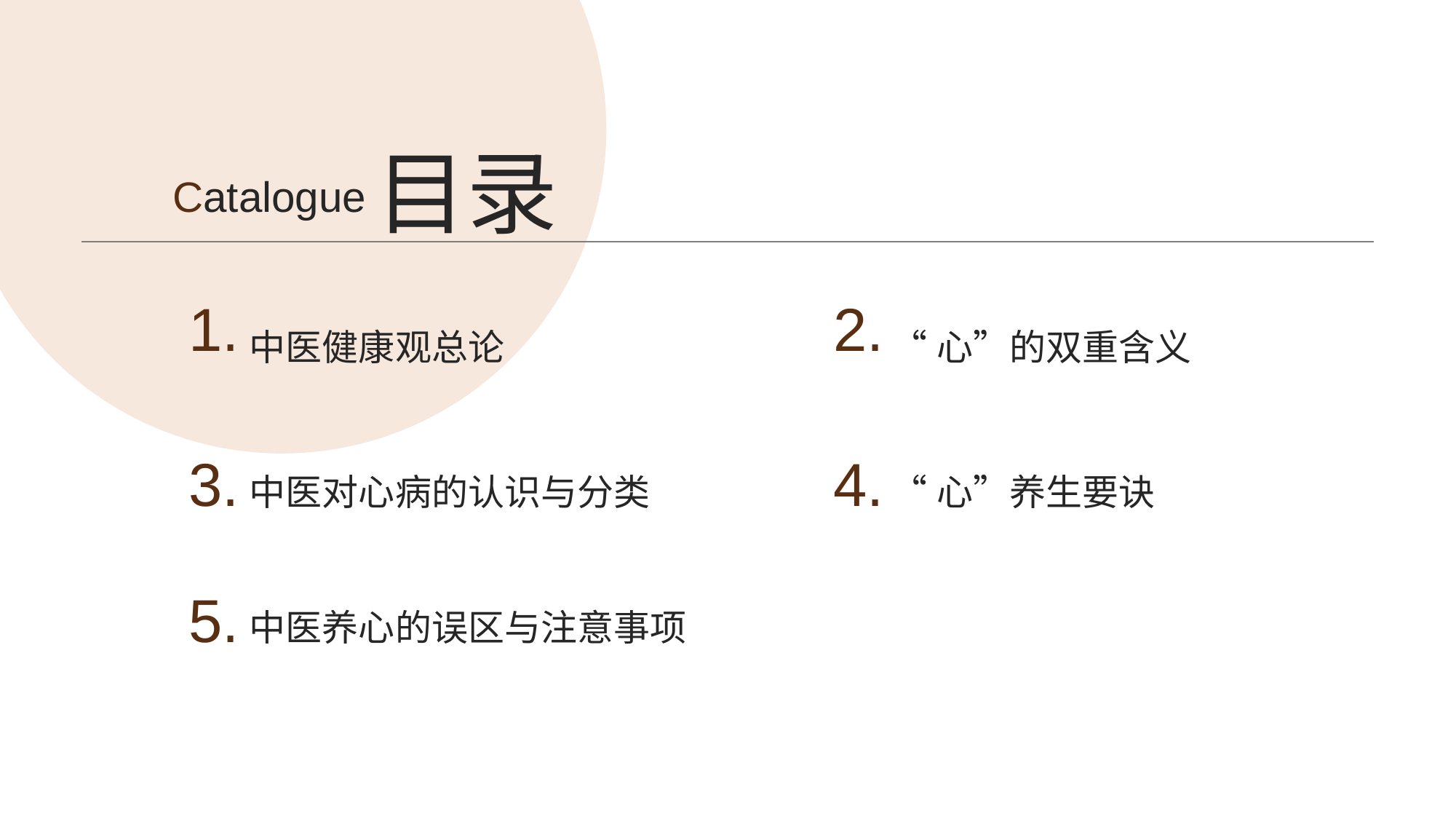

目录
Catalogue
1.
2.
中医健康观总论
“心”的双重含义
3.
4.
中医对心病的认识与分类
“心”养生要诀

5.
中医养心的误区与注意事项